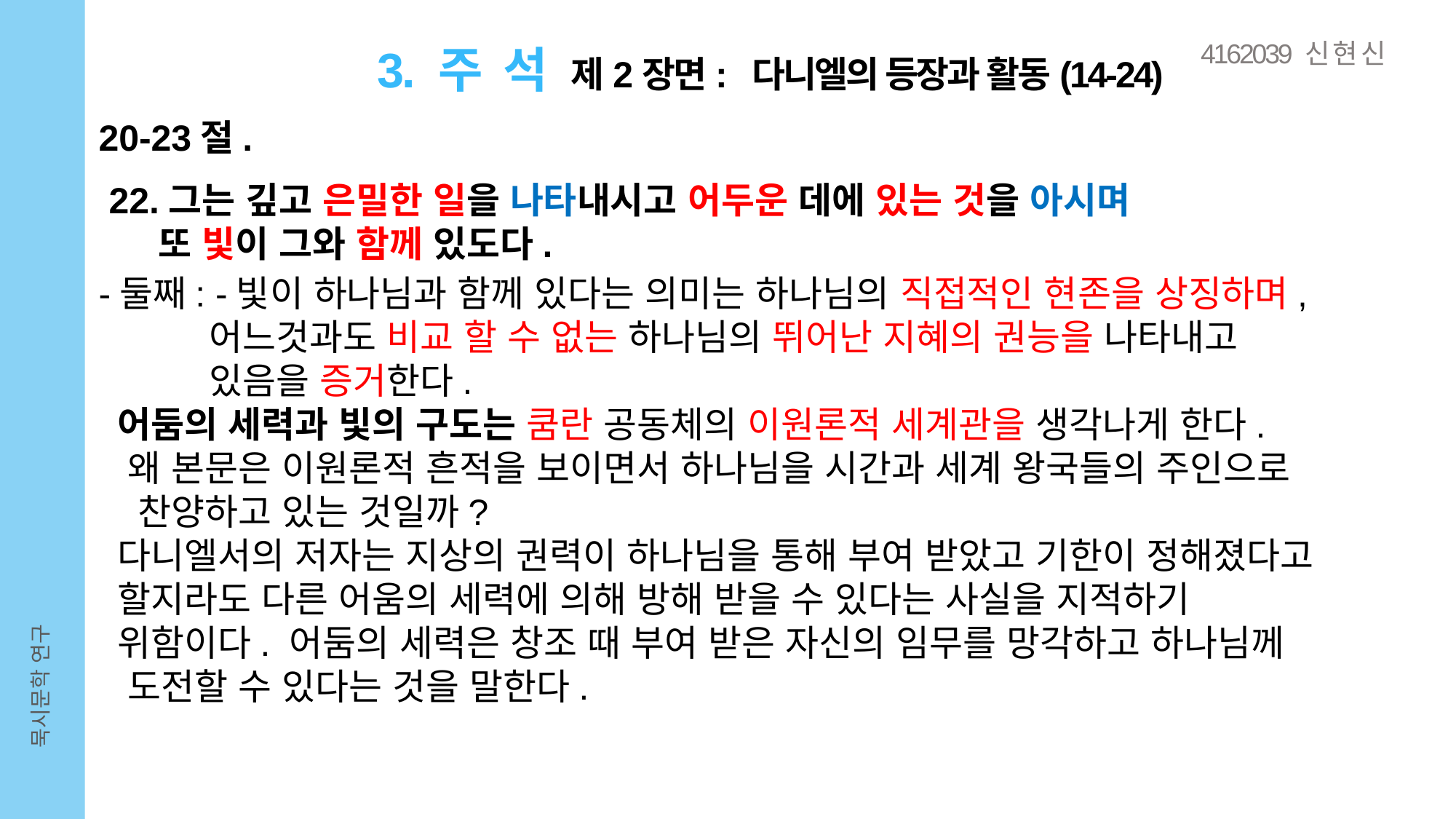

4162039 신 현 신
3. 주  석  제2장면:  다니엘의 등장과 활동(14-24)
20-23절.

 22.그는 깊고 은밀한 일을 나타내시고 어두운 데에 있는 것을 아시며
     또 빛이 그와 함께 있도다.

-둘째: -빛이 하나님과 함께 있다는 의미는 하나님의 직접적인 현존을 상징하며,
          어느것과도 비교 할 수 없는 하나님의 뛰어난 지혜의 권능을 나타내고
          있음을 증거한다.
 어둠의 세력과 빛의 구도는 쿰란 공동체의 이원론적 세계관을 생각나게 한다.
  왜 본문은 이원론적 흔적을 보이면서 하나님을 시간과 세계 왕국들의 주인으로
   찬양하고 있는 것일까?
 다니엘서의 저자는 지상의 권력이 하나님을 통해 부여 받았고 기한이 정해졌다고
 할지라도 다른 어움의 세력에 의해 방해 받을 수 있다는 사실을 지적하기
 위함이다. 어둠의 세력은 창조 때 부여 받은 자신의 임무를 망각하고 하나님께
  도전할 수 있다는 것을 말한다.
묵시문학 연구